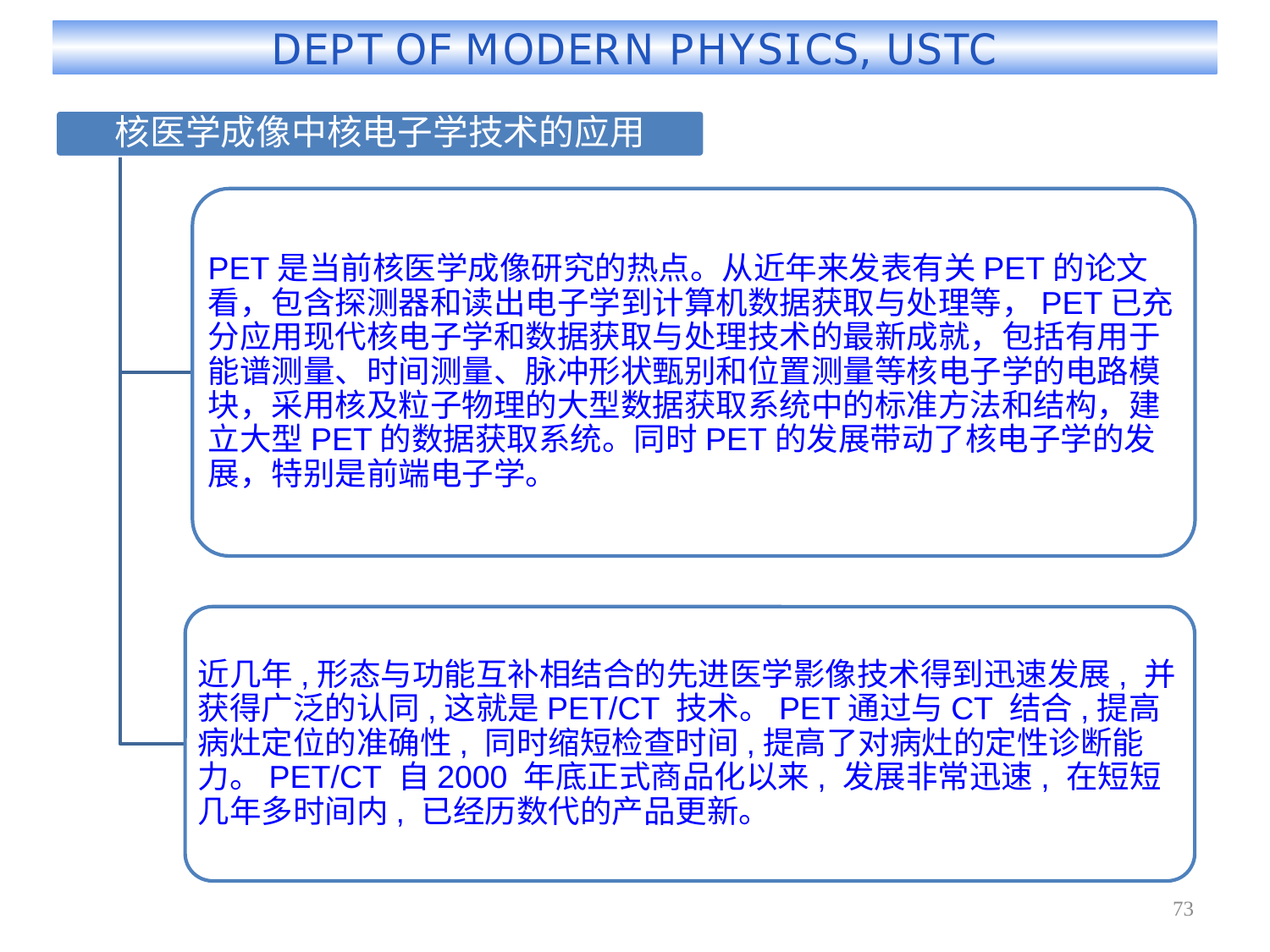

# 核医学成像中核电子学技术的应用
核医学成像中核电子学技术的应用
PET是当前核医学成像研究的热点。从近年来发表有关PET的论文看，包含探测器和读出电子学到计算机数据获取与处理等，PET已充分应用现代核电子学和数据获取与处理技术的最新成就，包括有用于能谱测量、时间测量、脉冲形状甄别和位置测量等核电子学的电路模块，采用核及粒子物理的大型数据获取系统中的标准方法和结构，建立大型PET的数据获取系统。同时PET的发展带动了核电子学的发展，特别是前端电子学。
近几年,形态与功能互补相结合的先进医学影像技术得到迅速发展, 并获得广泛的认同,这就是PET/CT 技术。PET通过与CT 结合,提高病灶定位的准确性, 同时缩短检查时间,提高了对病灶的定性诊断能力。PET/CT 自2000 年底正式商品化以来, 发展非常迅速, 在短短几年多时间内, 已经历数代的产品更新。
73